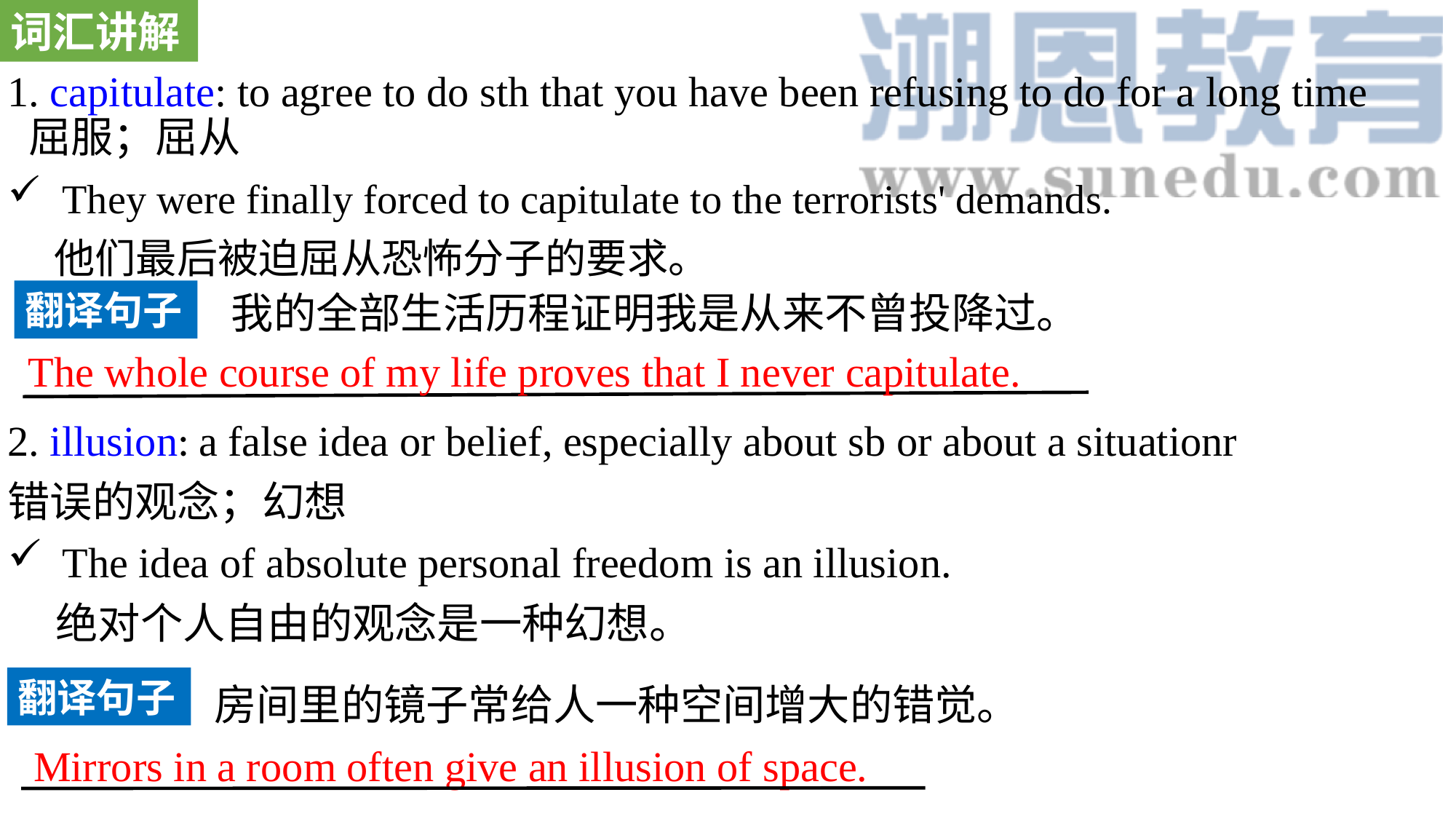

词汇讲解
1. capitulate: to agree to do sth that you have been refusing to do for a long time          屈服；屈从
They were finally forced to capitulate to the terrorists' demands.
    他们最后被迫屈从恐怖分子的要求。

2. illusion: a false idea or belief, especially about sb or about a situationr
错误的观念；幻想
The idea of absolute personal freedom is an illusion.
    绝对个人自由的观念是一种幻想。

翻译句子
我的全部生活历程证明我是从来不曾投降过。
The whole course of my life proves that I never capitulate.
翻译句子
房间里的镜子常给人一种空间增大的错觉。
Mirrors in a room often give an illusion of space.